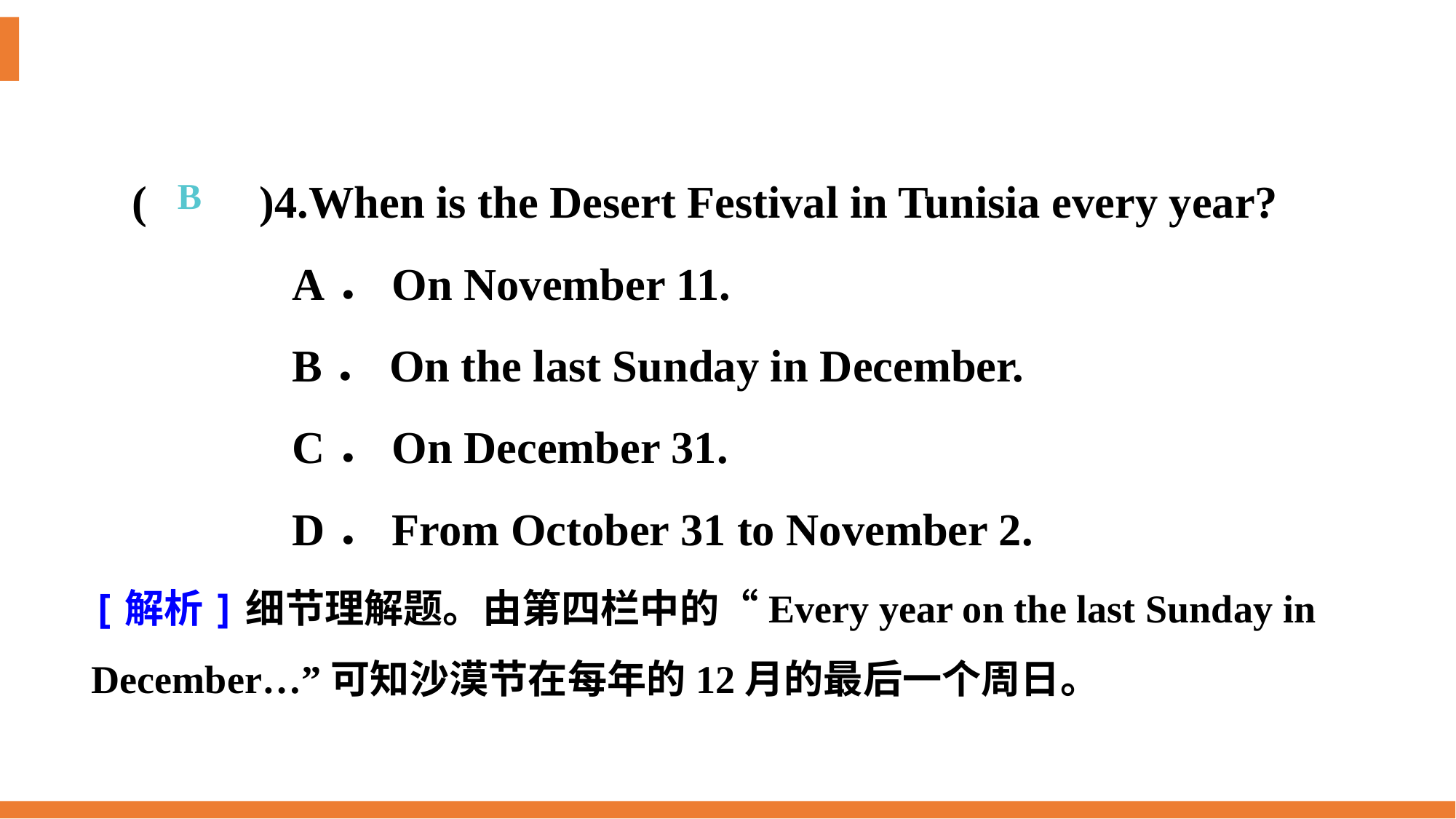

(　　)4.When is the Desert Festival in Tunisia every year?
A．On November 11.
B．On the last Sunday in December.
C．On December 31.
D．From October 31 to November 2.
B
[解析]细节理解题。由第四栏中的“Every year on the last Sunday in December…”可知沙漠节在每年的12月的最后一个周日。